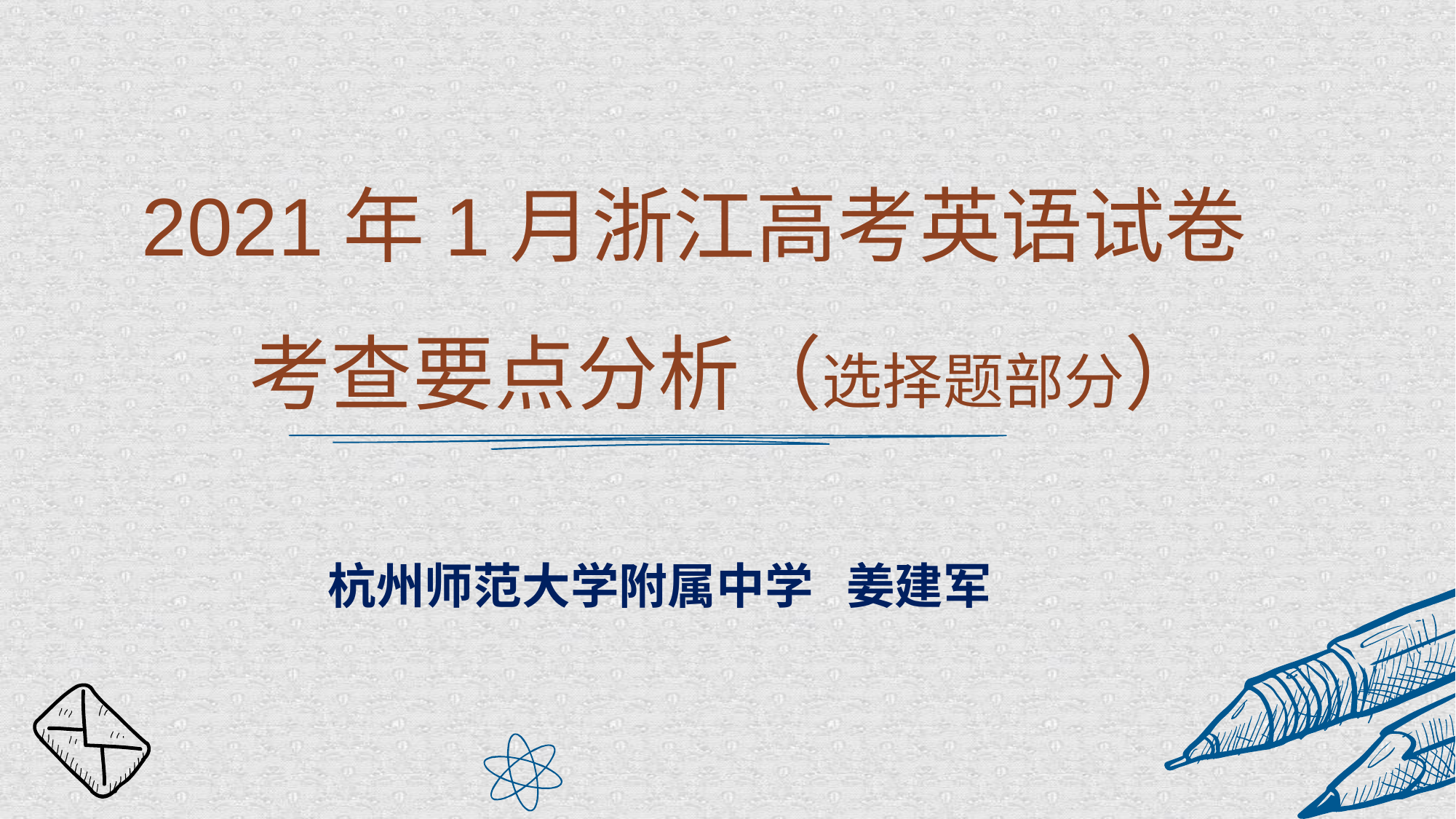

2021年1月浙江高考英语试卷
      考查要点分析（选择题部分）

杭州师范大学附属中学   姜建军